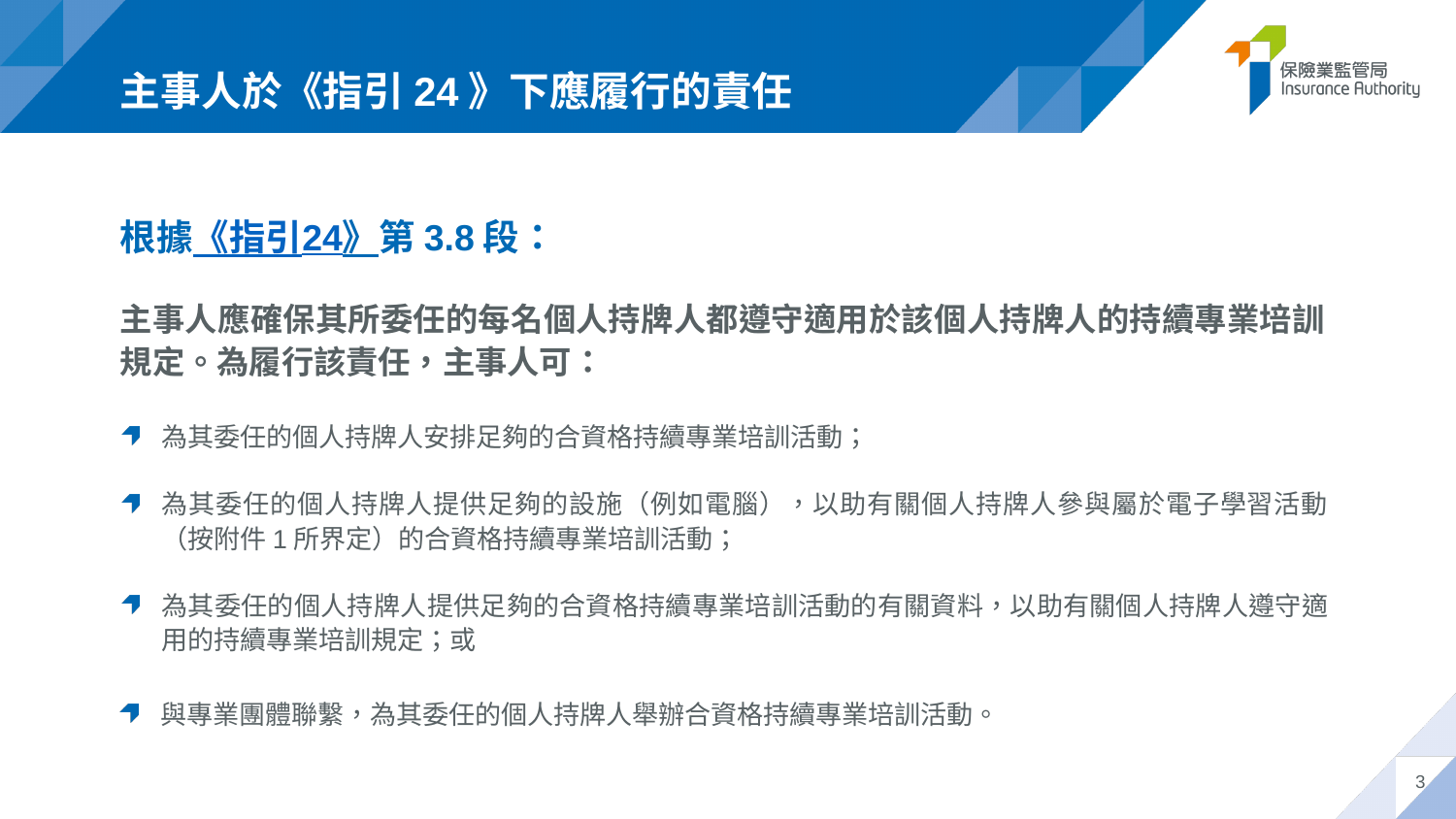

# 主事人於《指引24》下應履行的責任
根據《指引24》第3.8段：
主事人應確保其所委任的每名個人持牌人都遵守適用於該個人持牌人的持續專業培訓規定。為履行該責任，主事人可：
為其委任的個人持牌人安排足夠的合資格持續專業培訓活動；
為其委任的個人持牌人提供足夠的設施（例如電腦），以助有關個人持牌人參與屬於電子學習活動（按附件1所界定）的合資格持續專業培訓活動；
為其委任的個人持牌人提供足夠的合資格持續專業培訓活動的有關資料，以助有關個人持牌人遵守適用的持續專業培訓規定；或
與專業團體聯繫，為其委任的個人持牌人舉辦合資格持續專業培訓活動。
3